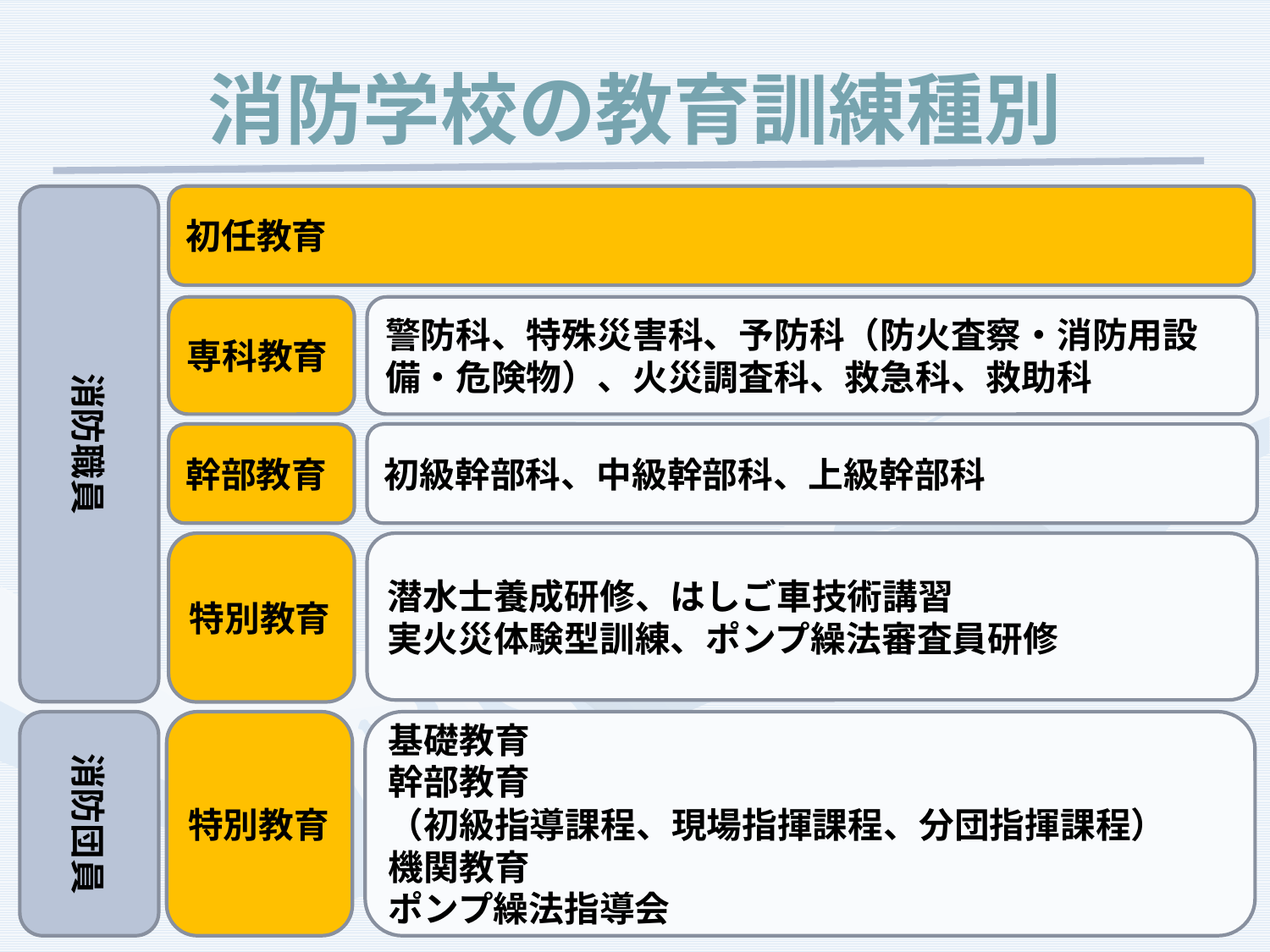

# 消防学校の教育訓練種別
消防職員
初任教育
専科教育
警防科、特殊災害科、予防科（防火査察・消防用設備・危険物）、火災調査科、救急科、救助科
幹部教育
初級幹部科、中級幹部科、上級幹部科
特別教育
潜水士養成研修、はしご車技術講習
実火災体験型訓練、ポンプ繰法審査員研修
消防団員
特別教育
基礎教育
幹部教育
（初級指導課程、現場指揮課程、分団指揮課程）
機関教育
ポンプ繰法指導会